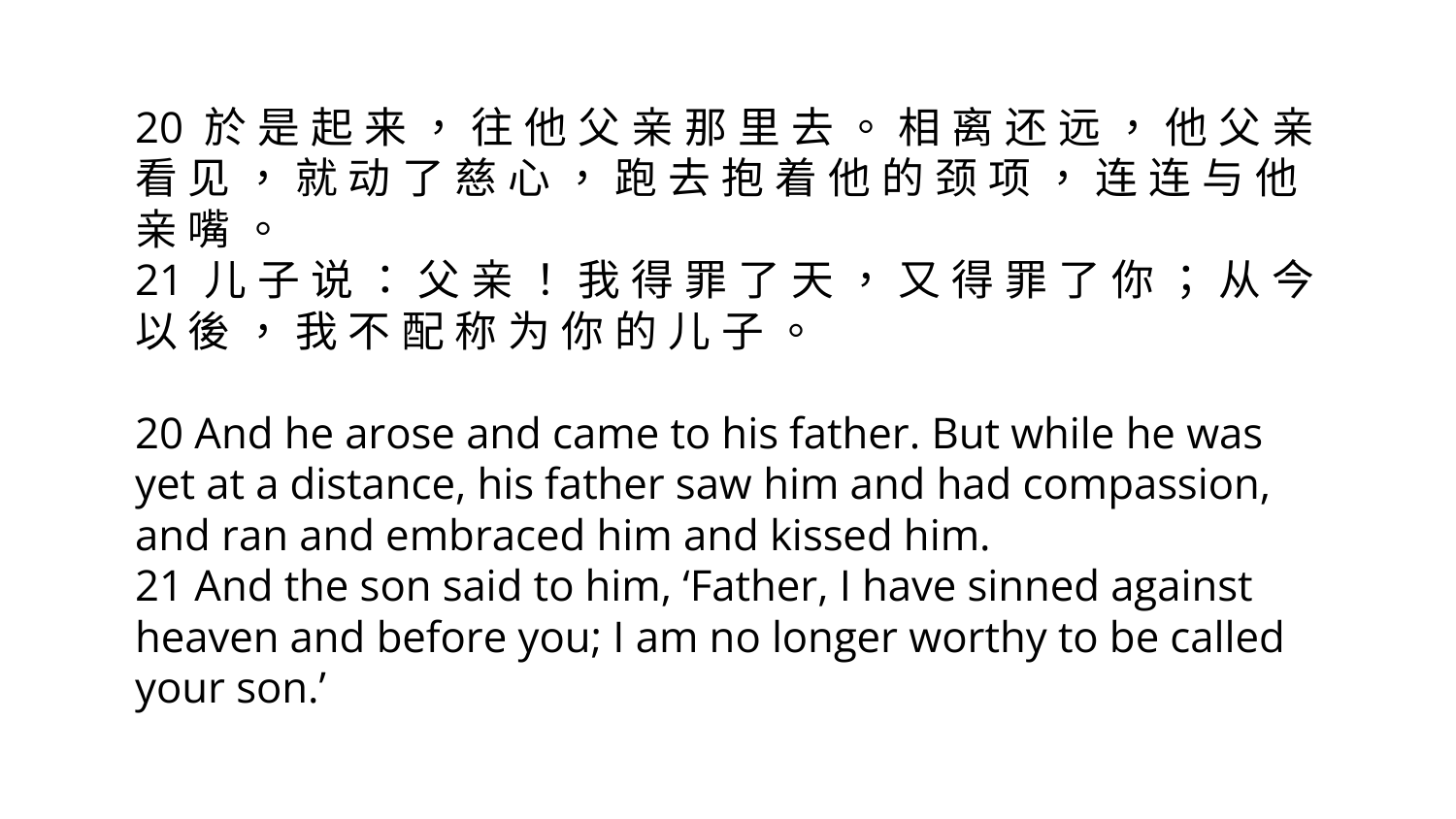

20 於 是 起 来 ， 往 他 父 亲 那 里 去 。 相 离 还 远 ， 他 父 亲 看 见 ， 就 动 了 慈 心 ， 跑 去 抱 着 他 的 颈 项 ， 连 连 与 他 亲 嘴 。
21 儿 子 说 ： 父 亲 ！ 我 得 罪 了 天 ， 又 得 罪 了 你 ； 从 今 以 後 ， 我 不 配 称 为 你 的 儿 子 。

20 And he arose and came to his father. But while he was yet at a distance, his father saw him and had compassion, and ran and embraced him and kissed him.
21 And the son said to him, ‘Father, I have sinned against heaven and before you; I am no longer worthy to be called your son.’